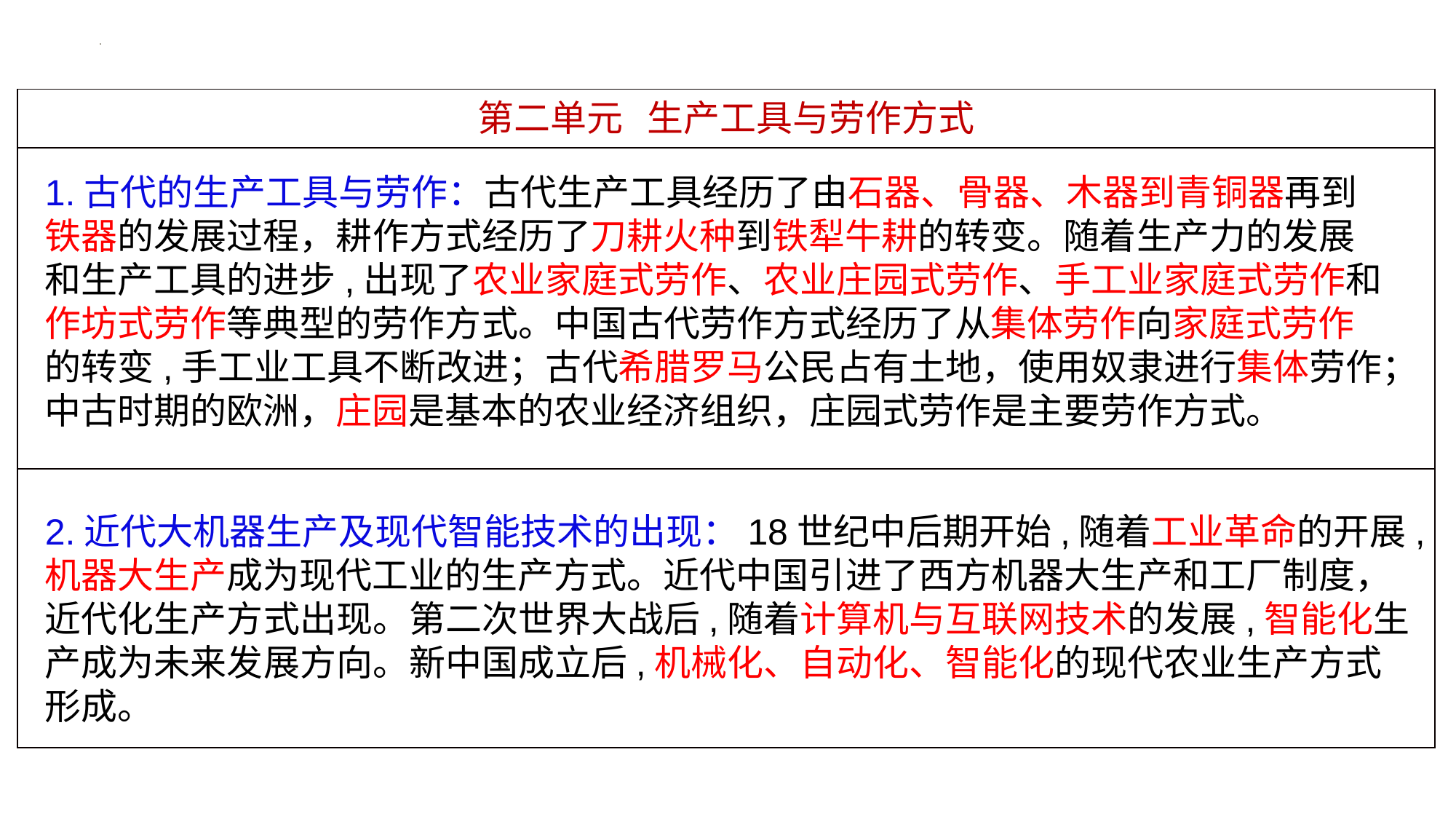

| 第二单元 生产工具与劳作方式 |
| --- |
|  |
|  |
1.古代的生产工具与劳作：古代生产工具经历了由石器、骨器、木器到青铜器再到铁器的发展过程，耕作方式经历了刀耕火种到铁犁牛耕的转变。随着生产力的发展和生产工具的进步,出现了农业家庭式劳作、农业庄园式劳作、手工业家庭式劳作和作坊式劳作等典型的劳作方式。中国古代劳作方式经历了从集体劳作向家庭式劳作的转变,手工业工具不断改进；古代希腊罗马公民占有土地，使用奴隶进行集体劳作；中古时期的欧洲，庄园是基本的农业经济组织，庄园式劳作是主要劳作方式。
2.近代大机器生产及现代智能技术的出现：18世纪中后期开始,随着工业革命的开展,机器大生产成为现代工业的生产方式。近代中国引进了西方机器大生产和工厂制度，近代化生产方式出现。第二次世界大战后,随着计算机与互联网技术的发展,智能化生产成为未来发展方向。新中国成立后,机械化、自动化、智能化的现代农业生产方式形成。